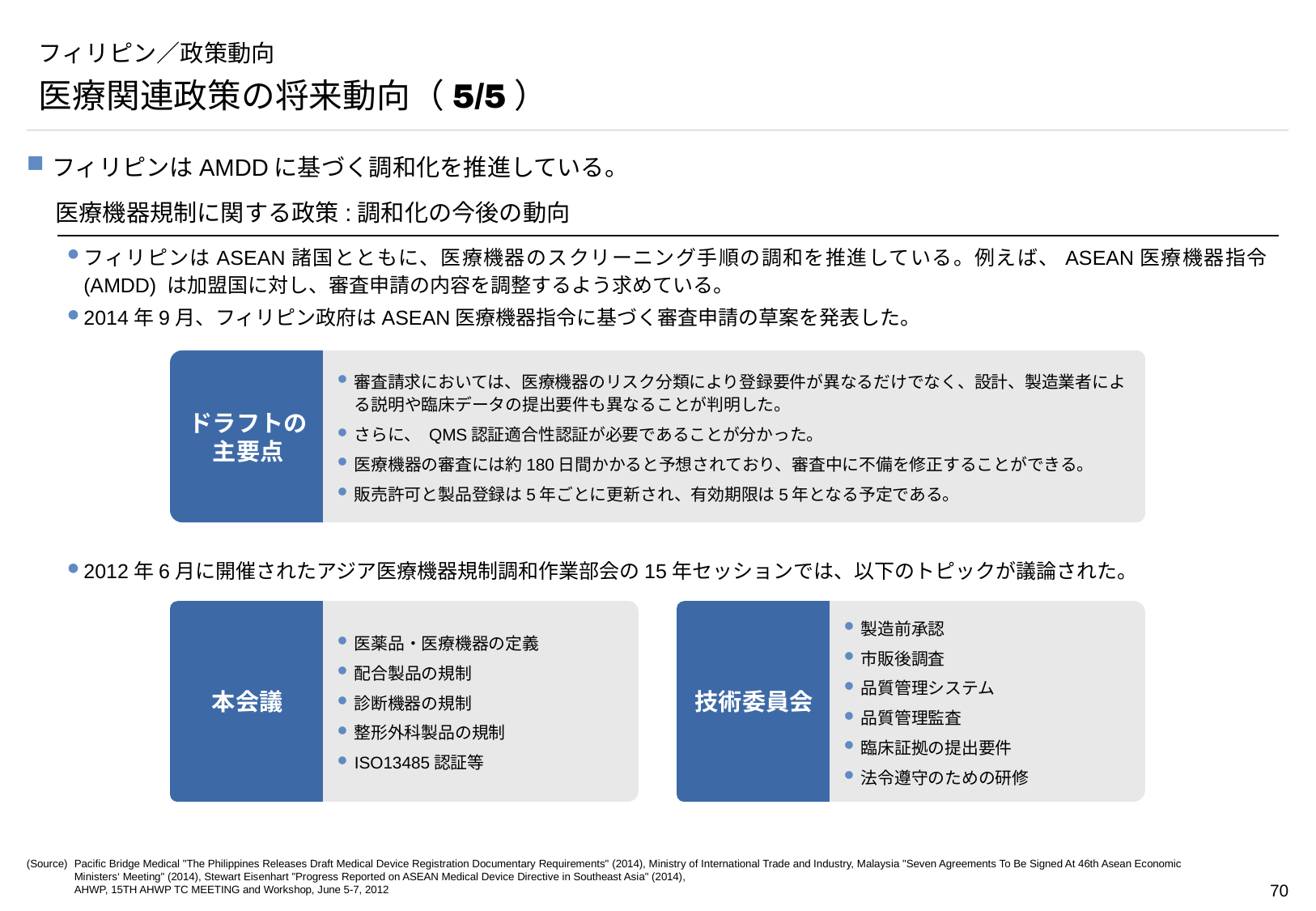

# フィリピン／政策動向
審査請求においては、医療機器のリスク分類により登録要件が異なるだけでなく、設計、製造業者による説明や臨床データの提出要件も異なることが判明した。
さらに、 QMS認証適合性認証が必要であることが分かった。
医療機器の審査には約180日間かかると予想されており、審査中に不備を修正することができる。
販売許可と製品登録は5年ごとに更新され、有効期限は5年となる予定である。
医療関連政策の将来動向（5/5）
フィリピンはAMDDに基づく調和化を推進している。
医療機器規制に関する政策:調和化の今後の動向
フィリピンはASEAN諸国とともに、医療機器のスクリーニング手順の調和を推進している。例えば、ASEAN医療機器指令 (AMDD) は加盟国に対し、審査申請の内容を調整するよう求めている。
2014年9月、フィリピン政府はASEAN医療機器指令に基づく審査申請の草案を発表した。
ドラフトの
主要点
医薬品・医療機器の定義
配合製品の規制
診断機器の規制
整形外科製品の規制
ISO13485認証等
製造前承認
市販後調査
品質管理システム
品質管理監査
臨床証拠の提出要件
法令遵守のための研修
2012年6月に開催されたアジア医療機器規制調和作業部会の15年セッションでは、以下のトピックが議論された。
本会議
技術委員会
(Source)	Pacific Bridge Medical "The Philippines Releases Draft Medical Device Registration Documentary Requirements" (2014), Ministry of International Trade and Industry, Malaysia "Seven Agreements To Be Signed At 46th Asean Economic Ministers‘ Meeting" (2014), Stewart Eisenhart "Progress Reported on ASEAN Medical Device Directive in Southeast Asia" (2014),
AHWP, 15TH AHWP TC MEETING and Workshop, June 5-7, 2012